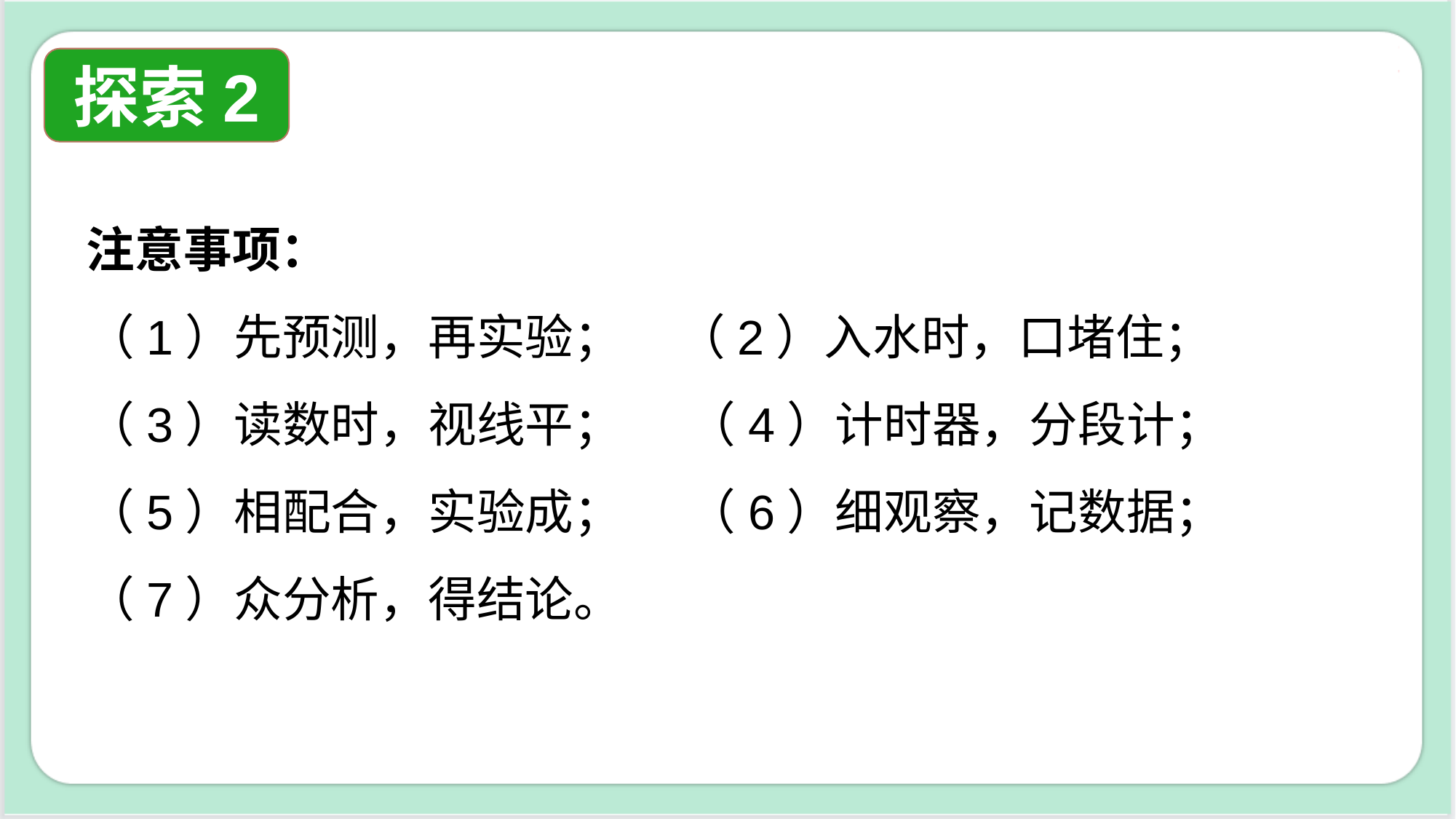

探索2
注意事项：
（1）先预测，再实验；     （2）入水时，口堵住；
（3）读数时，视线平；      （4）计时器，分段计；
（5）相配合，实验成；      （6）细观察，记数据；
（7）众分析，得结论。